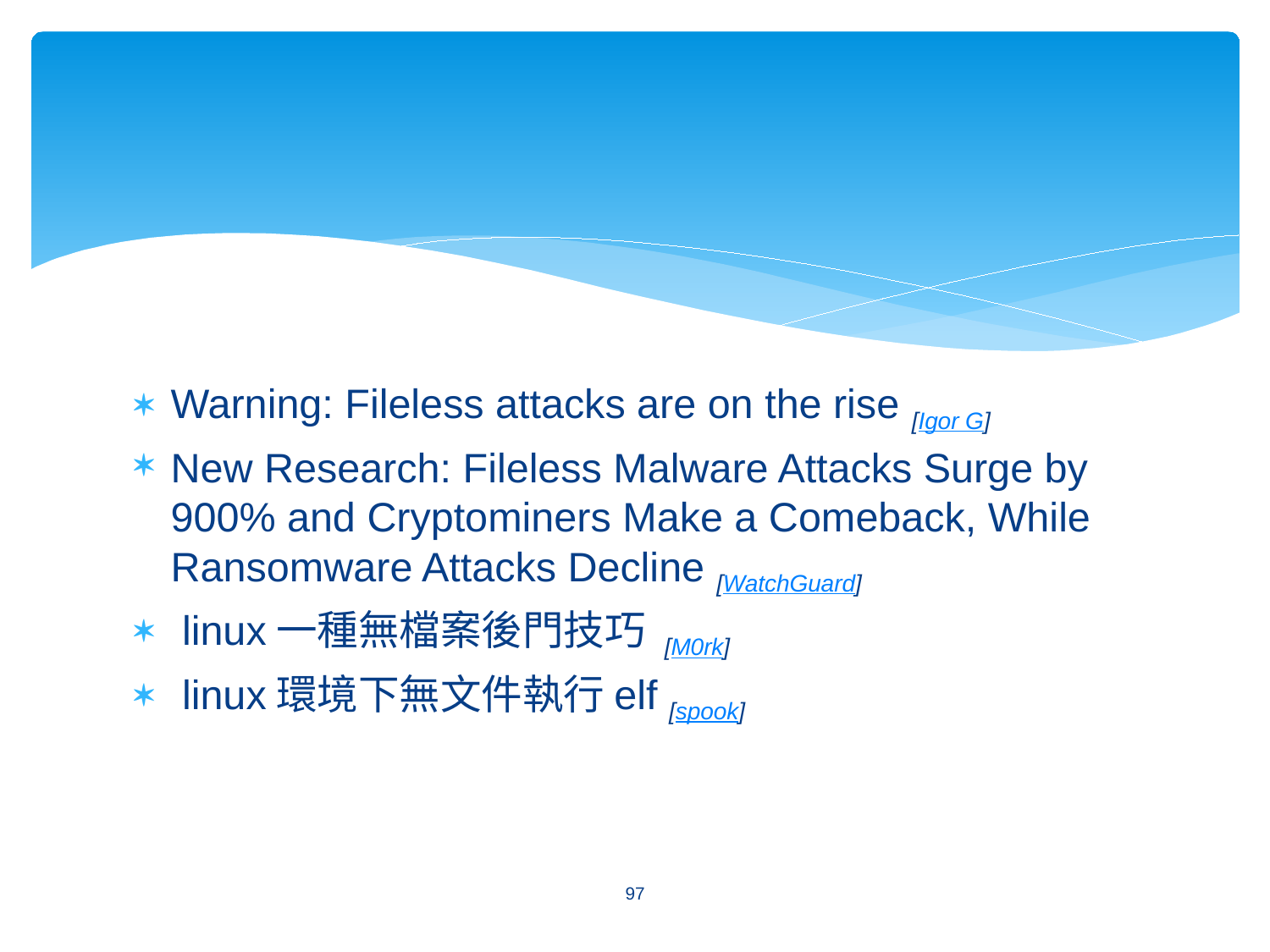

#
Warning: Fileless attacks are on the rise [Igor G]
New Research: Fileless Malware Attacks Surge by 900% and Cryptominers Make a Comeback, While Ransomware Attacks Decline [WatchGuard]
 linux一種無檔案後門技巧 [M0rk]
 linux環境下無文件執行elf [spook]

97